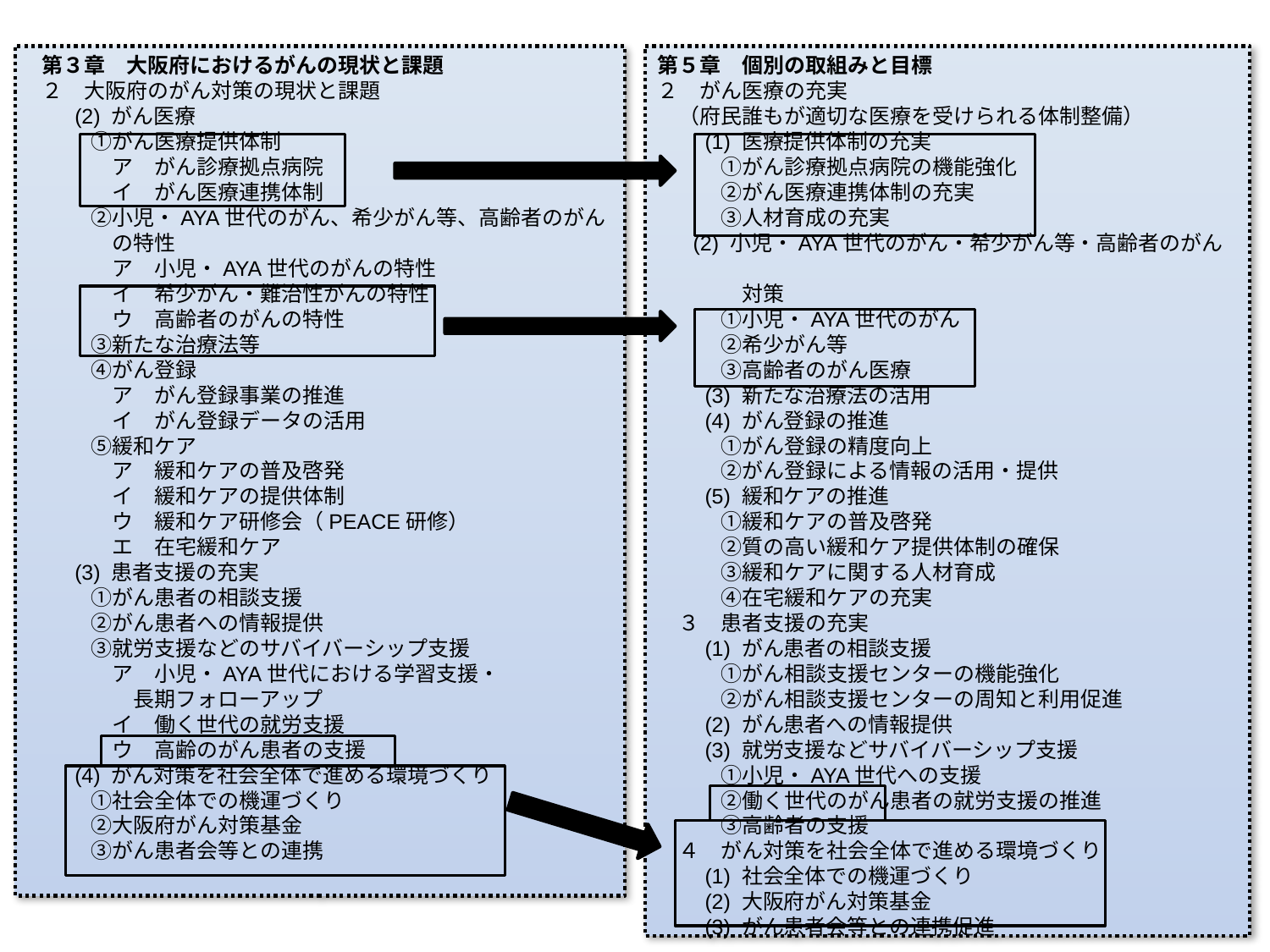

第３章　大阪府におけるがんの現状と課題
  ２　大阪府のがん対策の現状と課題
　　(2) がん医療
　　　①がん医療提供体制
　　　　ア　がん診療拠点病院
　　　　イ　がん医療連携体制
　　　②小児・AYA世代のがん、希少がん等、高齢者のがん
　　　　の特性
　　　　ア　小児・AYA世代のがんの特性
　　　　イ　希少がん・難治性がんの特性
　　　　ウ　高齢者のがんの特性
　　　③新たな治療法等
　　　④がん登録
　　　　ア　がん登録事業の推進
　　　　イ　がん登録データの活用
　　　⑤緩和ケア
　　　　ア　緩和ケアの普及啓発
　　　　イ　緩和ケアの提供体制
　　　　ウ　緩和ケア研修会（PEACE研修）
　　　　エ　在宅緩和ケア
　　(3) 患者支援の充実
　　　①がん患者の相談支援
　　　②がん患者への情報提供
　　　③就労支援などのサバイバーシップ支援
　　　　ア　小児・AYA世代における学習支援・
　　　　　長期フォローアップ
　　　　イ　働く世代の就労支援
　　　　ウ　高齢のがん患者の支援
　　(4) がん対策を社会全体で進める環境づくり
　　　①社会全体での機運づくり
　　　②大阪府がん対策基金
　　　③がん患者会等との連携

第５章　個別の取組みと目標
２　がん医療の充実
　（府民誰もが適切な医療を受けられる体制整備）
　　(1) 医療提供体制の充実
　　　①がん診療拠点病院の機能強化
　　　②がん医療連携体制の充実
　　　③人材育成の充実
      (2) 小児・AYA世代のがん・希少がん等・高齢者のがん
　　　　対策
　　　①小児・AYA世代のがん
　　　②希少がん等
　　　③高齢者のがん医療
　　(3) 新たな治療法の活用
　　(4) がん登録の推進
　　　①がん登録の精度向上
　　　②がん登録による情報の活用・提供
　　(5) 緩和ケアの推進
　　　①緩和ケアの普及啓発
　　　②質の高い緩和ケア提供体制の確保
　　　③緩和ケアに関する人材育成
　　　④在宅緩和ケアの充実
　３　患者支援の充実
　　(1) がん患者の相談支援
　　　①がん相談支援センターの機能強化
　　　②がん相談支援センターの周知と利用促進
　　(2) がん患者への情報提供
　　(3) 就労支援などサバイバーシップ支援
　　　①小児・AYA世代への支援
　　　②働く世代のがん患者の就労支援の推進
　　　③高齢者の支援
　４　がん対策を社会全体で進める環境づくり
　　(1) 社会全体での機運づくり
　　(2) 大阪府がん対策基金
　　(3) がん患者会等との連携促進